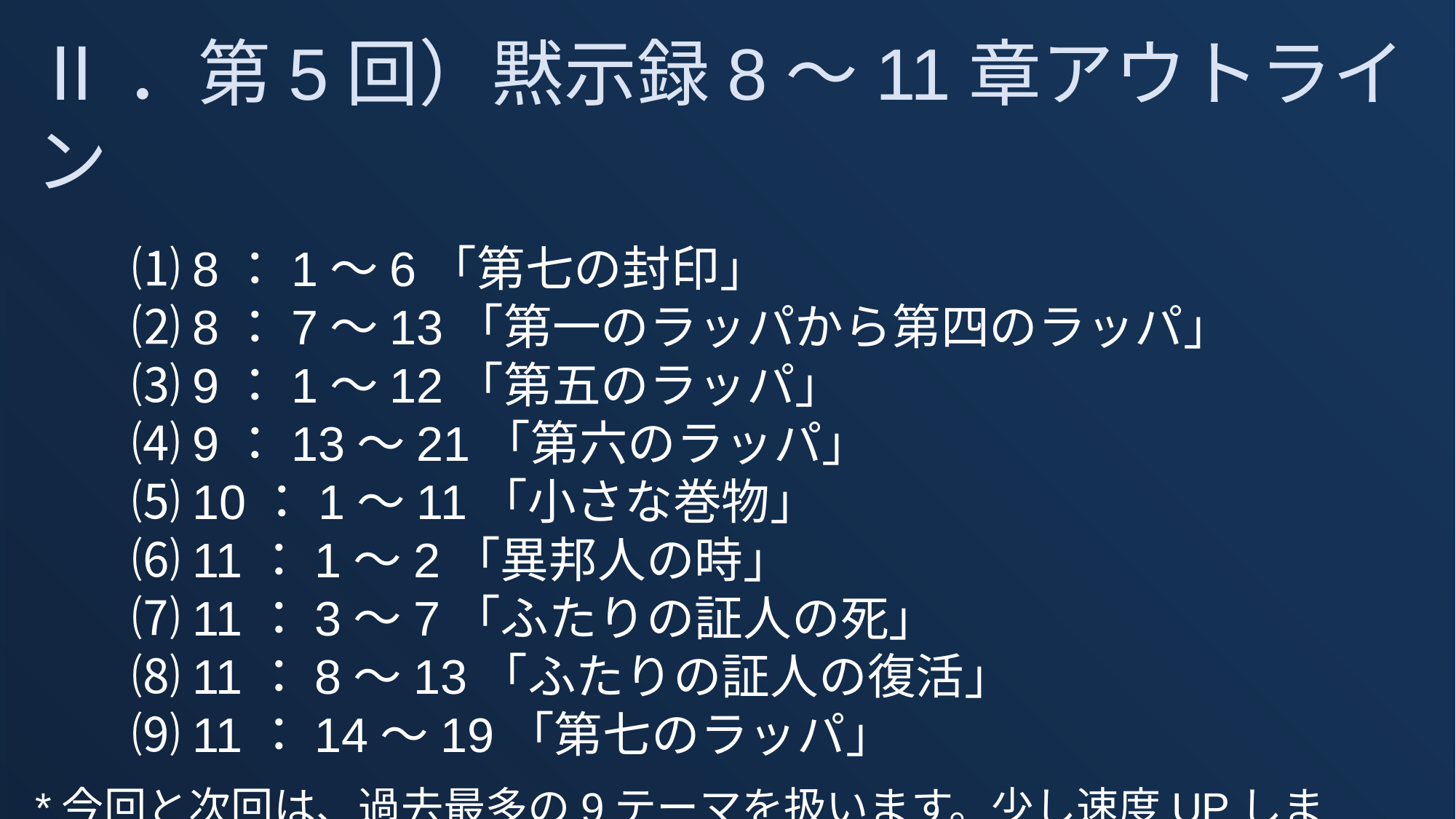

Ⅱ．第5回）黙示録8～11章アウトライン

　　⑴8：1～6「第七の封印」
　　⑵8：7～13「第一のラッパから第四のラッパ」
　　⑶9：1～12「第五のラッパ」
　　⑷9：13～21「第六のラッパ」
　　⑸10：1～11「小さな巻物」
　　⑹11：1～2「異邦人の時」
　　⑺11：3～7「ふたりの証人の死」
　　⑻11：8～13「ふたりの証人の復活」
　　⑼11：14～19「第七のラッパ」

*今回と次回は、過去最多の9テーマを扱います。少し速度UPします！